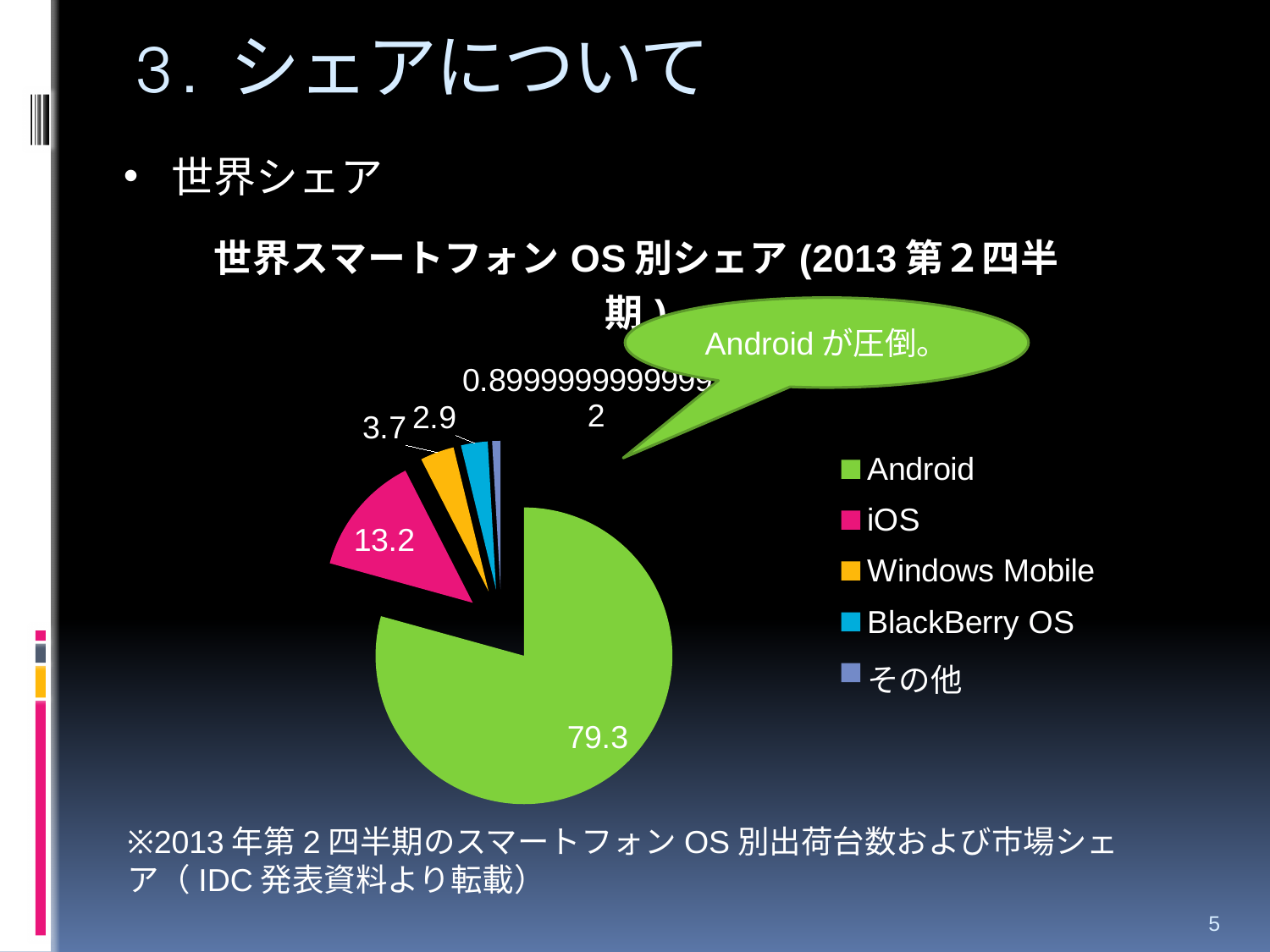

3.シェアについて
世界シェア

### Chart: 世界スマートフォンOS別シェア(2013第２四半期)

| Category | スマホ(OS)市場 |
|---|---|
| Android | 79.3 |
| iOS | 13.2 |
| Windows Mobile | 3.7 |
| BlackBerry OS | 2.9 |
| その他 | 0.8999999999999915 |
Androidが圧倒。
※2013年第2四半期のスマートフォンOS別出荷台数および市場シェア（IDC発表資料より転載）
5